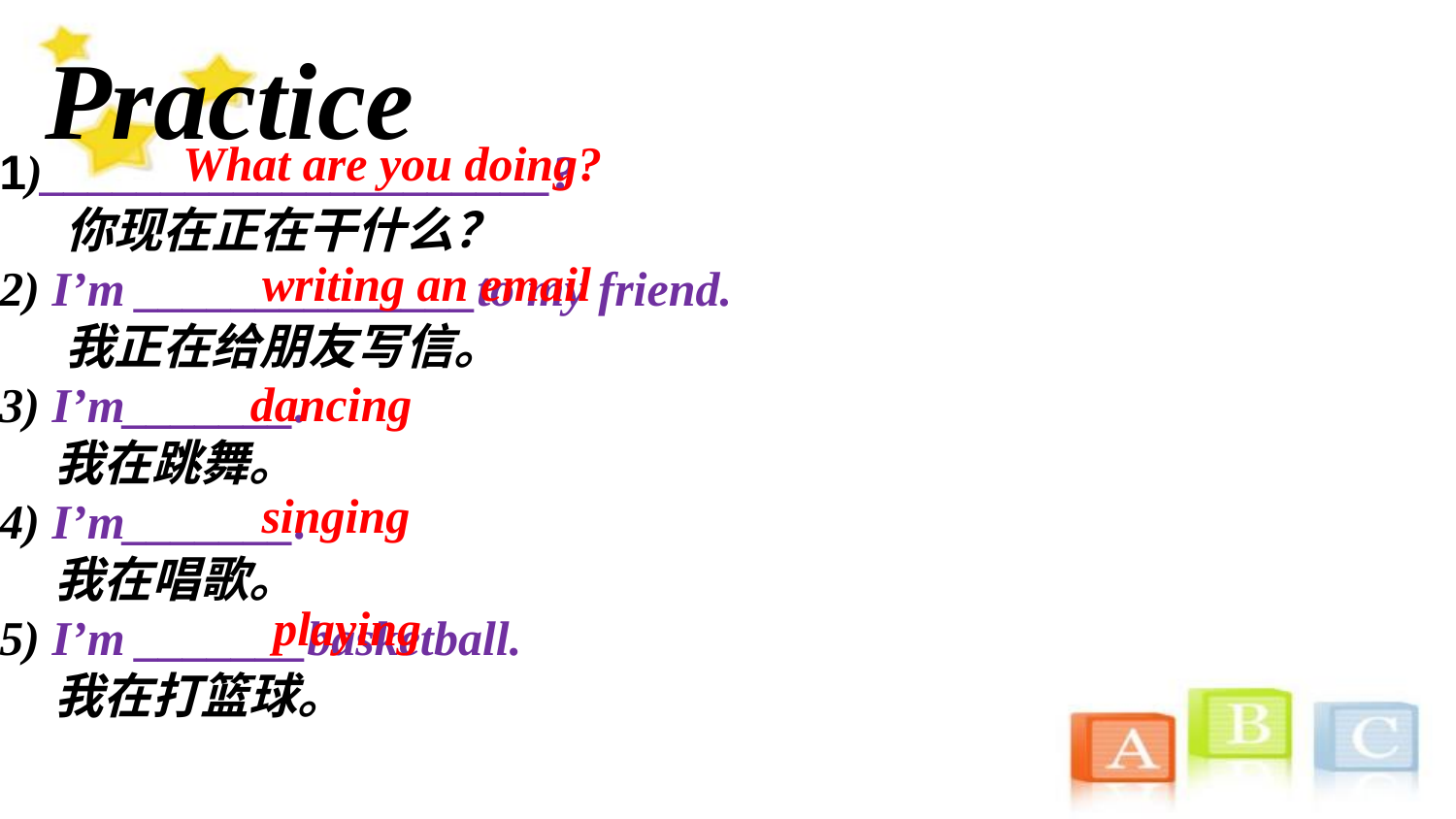

Practice
What are you doing?
1)_____________________?
     你现在正在干什么？
2) I’m ______________to my friend.
     我正在给朋友写信。
3) I’m_______.
    我在跳舞。
4) I’m_______.
    我在唱歌。
5) I’m _______basketball.
    我在打篮球。

writing an email
dancing
singing
playing